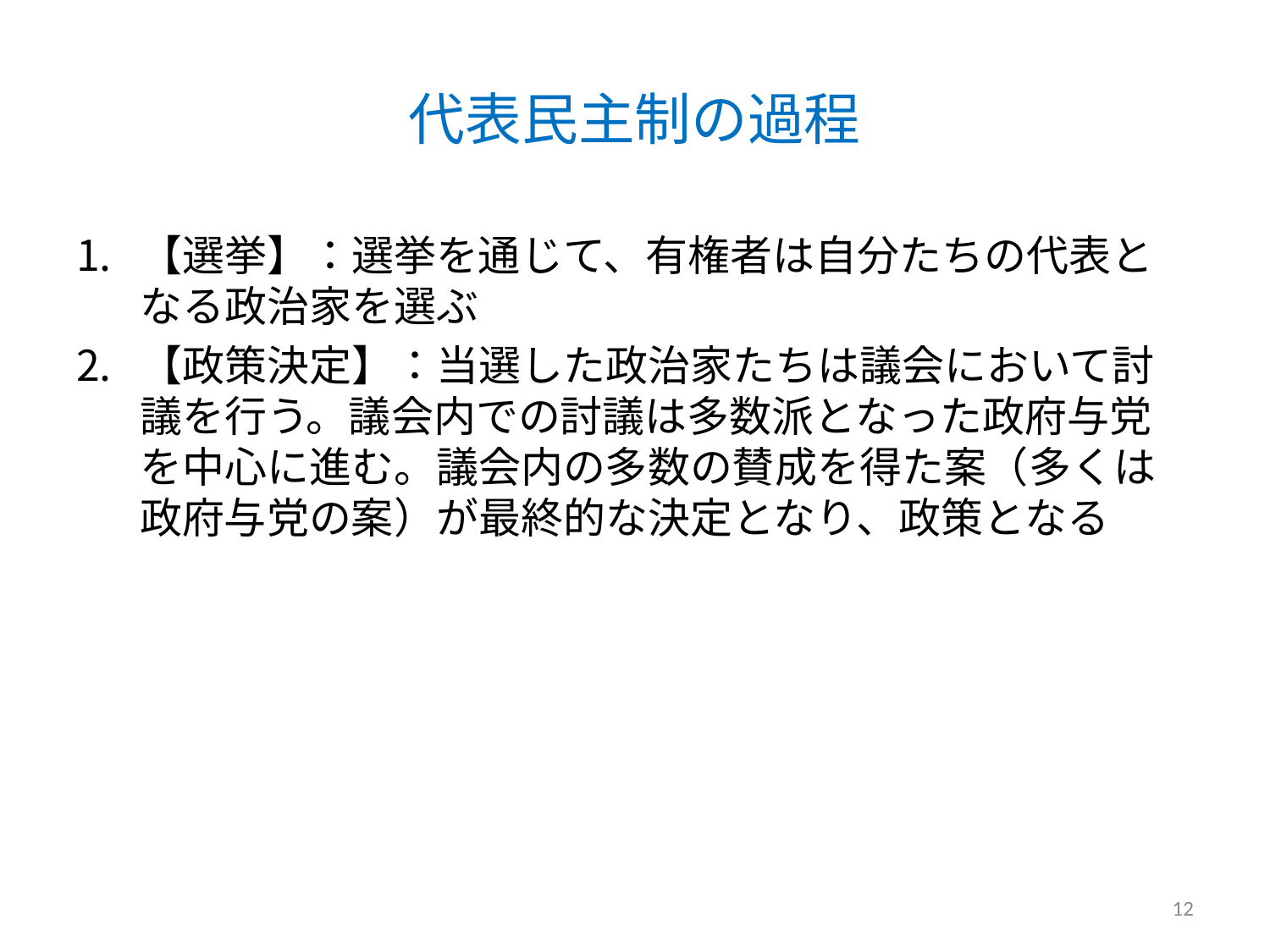

# 代表民主制の過程
【選挙】：選挙を通じて、有権者は自分たちの代表となる政治家を選ぶ
【政策決定】：当選した政治家たちは議会において討議を行う。議会内での討議は多数派となった政府与党を中心に進む。議会内の多数の賛成を得た案（多くは政府与党の案）が最終的な決定となり、政策となる

12